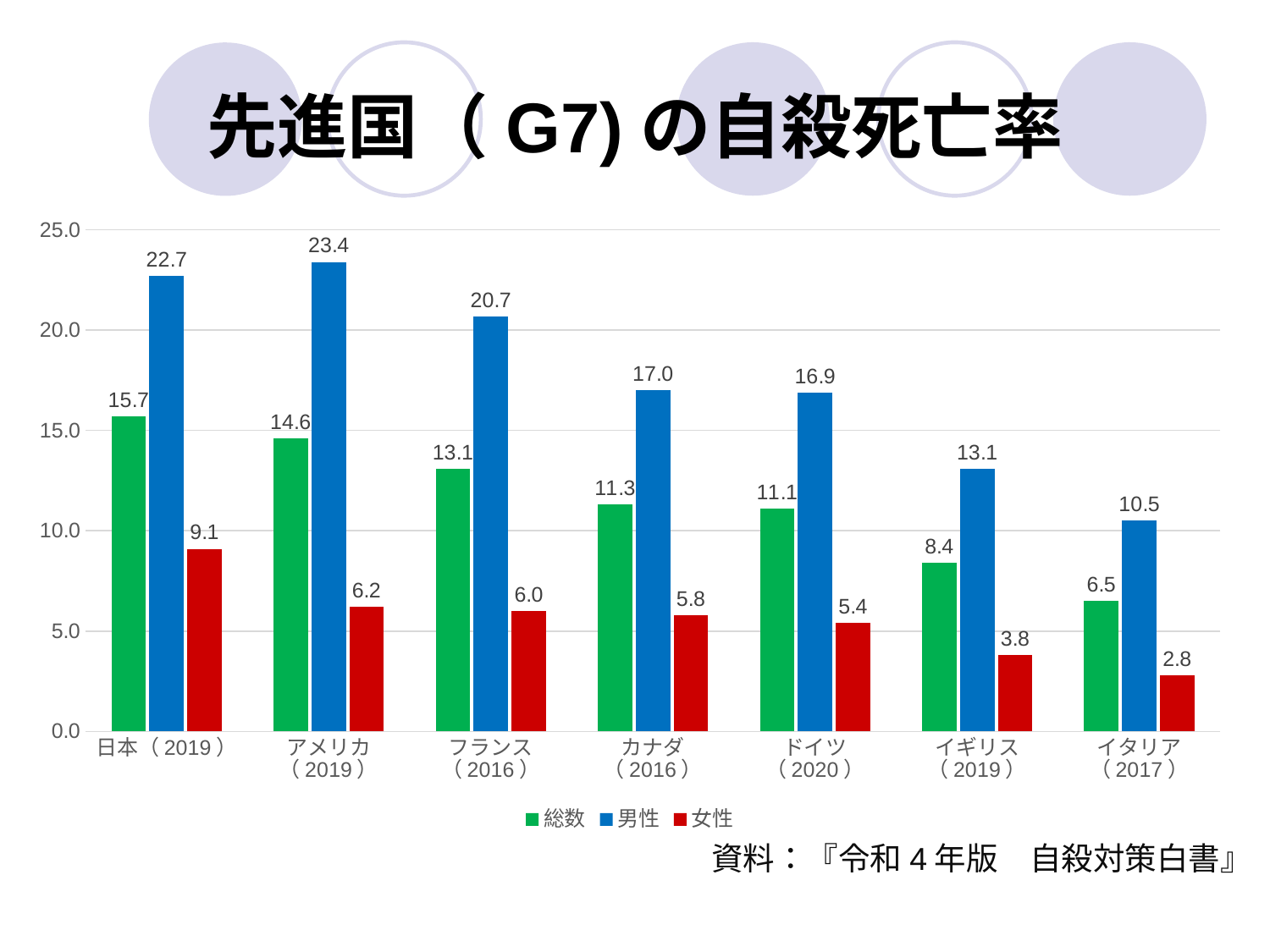

先進国（G7)の自殺死亡率

### Chart

| Category | 総数 | 男性 | 女性 |
|---|---|---|---|
| 日本（2019） | 15.7 | 22.7 | 9.1 |
| アメリカ（2019） | 14.6 | 23.4 | 6.2 |
| フランス（2016） | 13.1 | 20.7 | 6.0 |
| カナダ（2016） | 11.3 | 17.0 | 5.8 |
| ドイツ（2020） | 11.1 | 16.9 | 5.4 |
| イギリス（2019） | 8.4 | 13.1 | 3.8 |
| イタリア（2017） | 6.5 | 10.5 | 2.8 |
資料：『令和4年版　自殺対策白書』